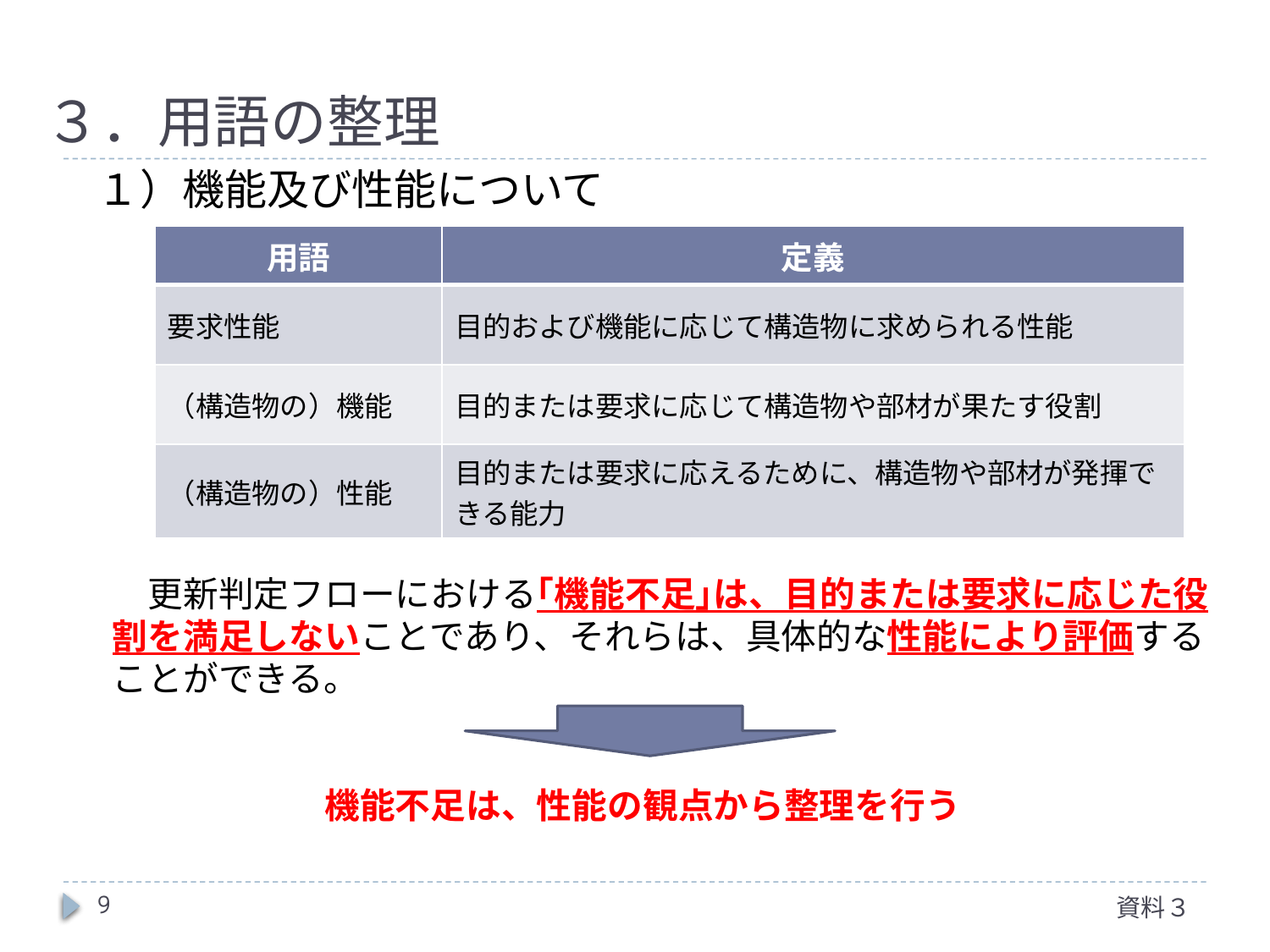

# ３．用語の整理
１）機能及び性能について
| 用語 | 定義 |
| --- | --- |
| 要求性能 | 目的および機能に応じて構造物に求められる性能 |
| （構造物の）機能 | 目的または要求に応じて構造物や部材が果たす役割 |
| （構造物の）性能 | 目的または要求に応えるために、構造物や部材が発揮できる能力 |

　更新判定フローにおける｢機能不足｣は、目的または要求に応じた役割を満足しないことであり、それらは、具体的な性能により評価することができる。

　　　　　　機能不足は、性能の観点から整理を行う

9
資料３